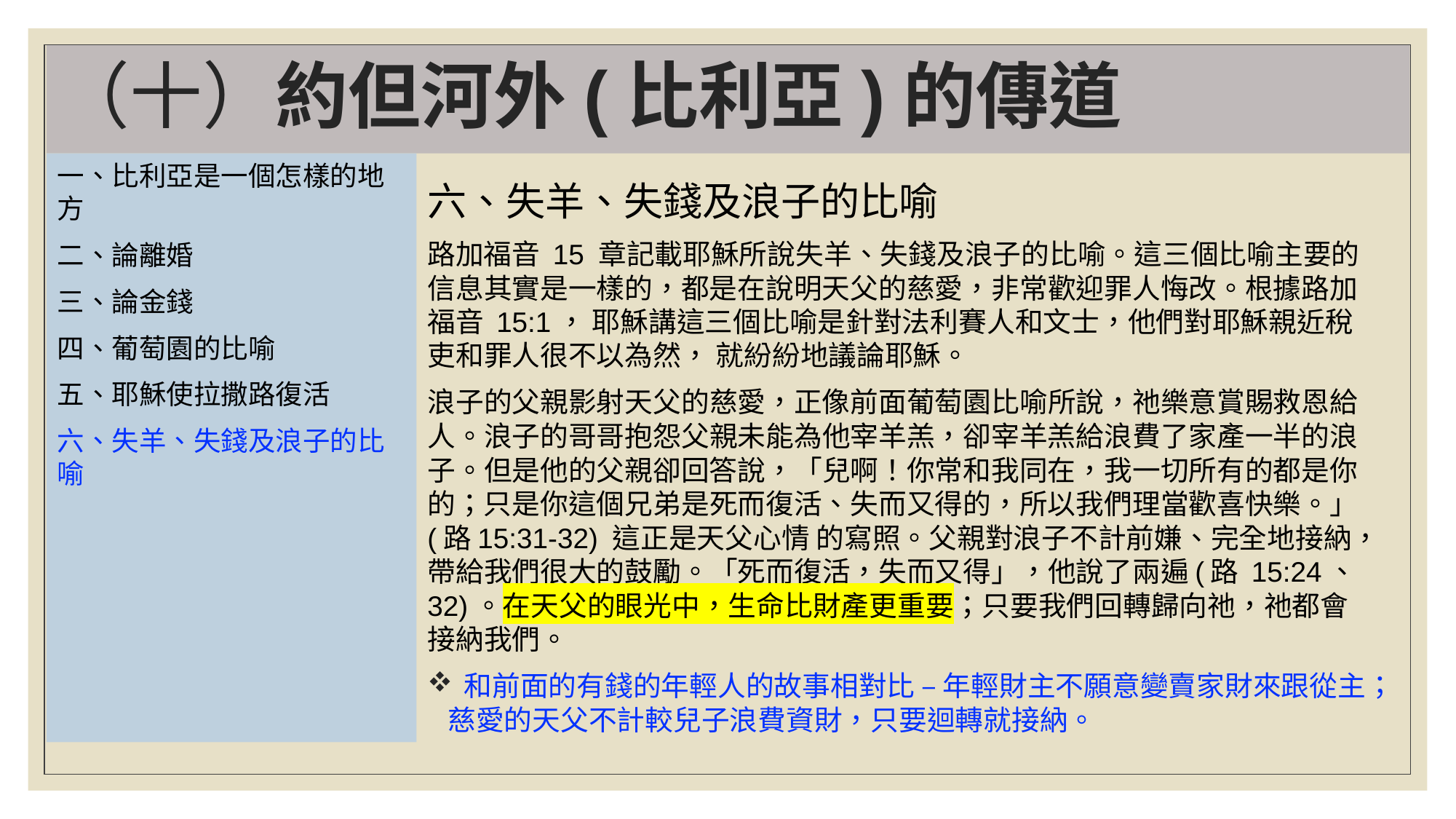

# （十）約但河外(比利亞)的傳道
一、比利亞是一個怎樣的地方
二、論離婚
三、論金錢
四、葡萄園的比喻
五、耶穌使拉撒路復活
六、失羊、失錢及浪子的比喻

六、失羊、失錢及浪子的比喻
路加福音 15 章記載耶穌所說失羊、失錢及浪子的比喻。這三個比喻主要的信息其實是一樣的，都是在說明天父的慈愛，非常歡迎罪人悔改。根據路加福音 15:1， 耶穌講這三個比喻是針對法利賽人和文士，他們對耶穌親近稅吏和罪人很不以為然， 就紛紛地議論耶穌。
浪子的父親影射天父的慈愛，正像前面葡萄園比喻所說，祂樂意賞賜救恩給人。浪子的哥哥抱怨父親未能為他宰羊羔，卻宰羊羔給浪費了家產一半的浪子。但是他的父親卻回答說，「兒啊！你常和我同在，我一切所有的都是你的；只是你這個兄弟是死而復活、失而又得的，所以我們理當歡喜快樂。」(路15:31-32) 這正是天父心情 的寫照。父親對浪子不計前嫌、完全地接納，帶給我們很大的鼓勵。「死而復活，失而又得」，他說了兩遍(路 15:24、32)。在天父的眼光中，生命比財產更重要；只要我們回轉歸向祂，祂都會接納我們。
 和前面的有錢的年輕人的故事相對比 – 年輕財主不願意變賣家財來跟從主；慈愛的天父不計較兒子浪費資財，只要迴轉就接納。